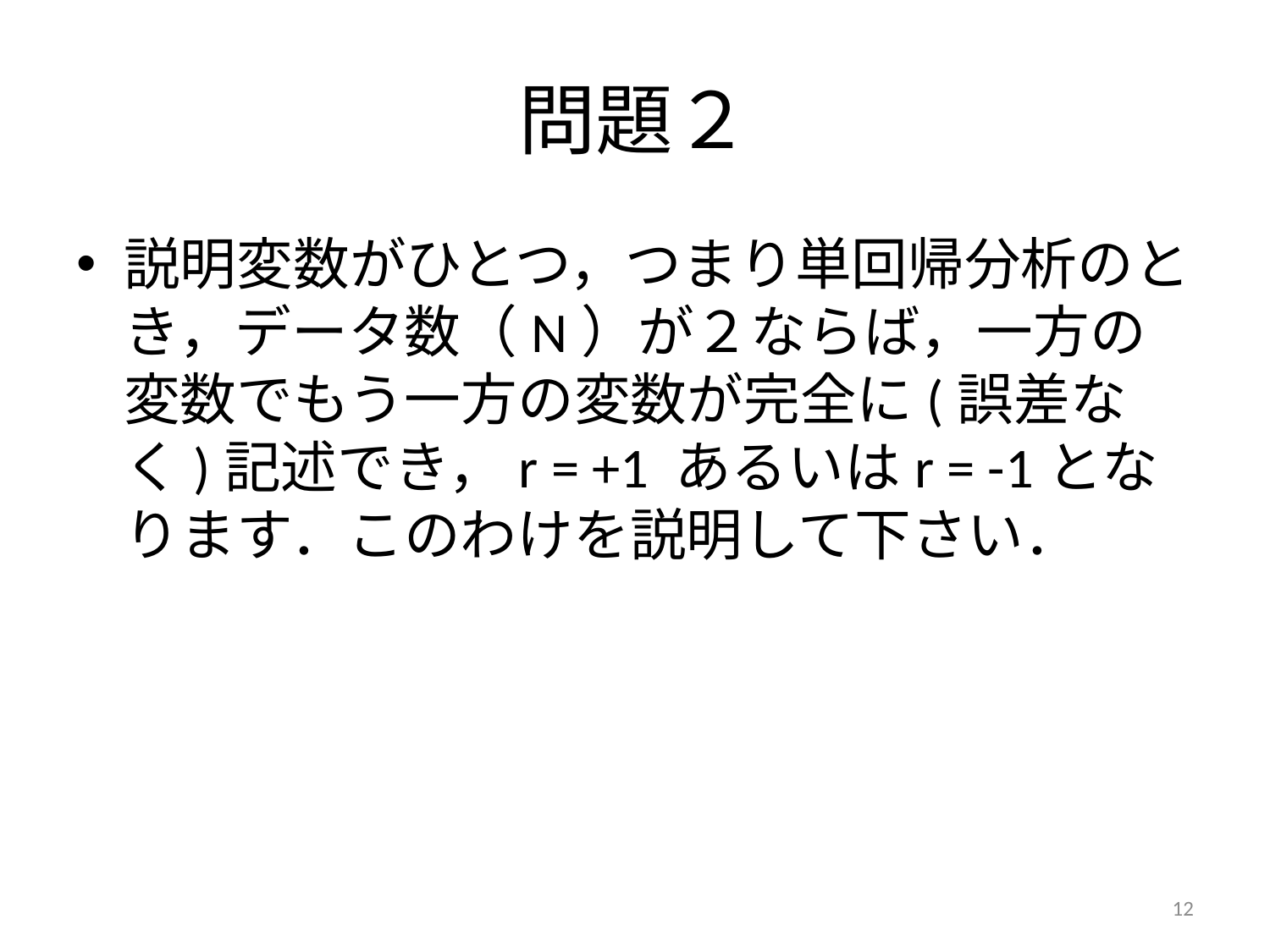

# 問題２
説明変数がひとつ，つまり単回帰分析のとき，データ数（N）が２ならば，一方の変数でもう一方の変数が完全に(誤差なく)記述でき，r = +1 あるいはr = -1となります．このわけを説明して下さい．
12